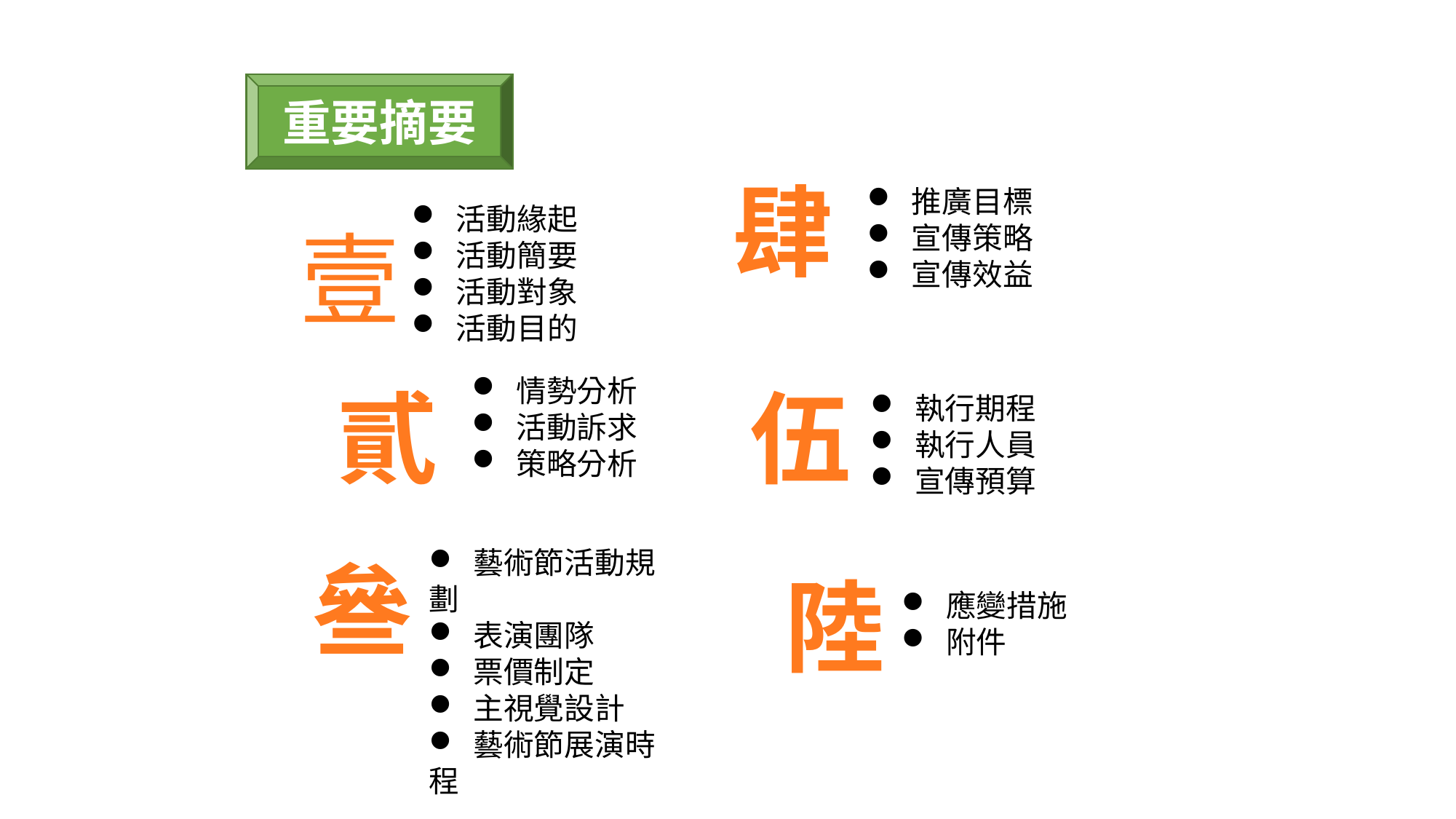

重要摘要
 推廣目標
 宣傳策略
 宣傳效益
肆
 活動緣起
 活動簡要
 活動對象
 活動目的
# 壹
 情勢分析
 活動訴求
 策略分析
 執行期程
 執行人員
 宣傳預算
貳
伍
 藝術節活動規劃
 表演團隊
 票價制定
 主視覺設計
 藝術節展演時程
叄
 應變措施
 附件
陸